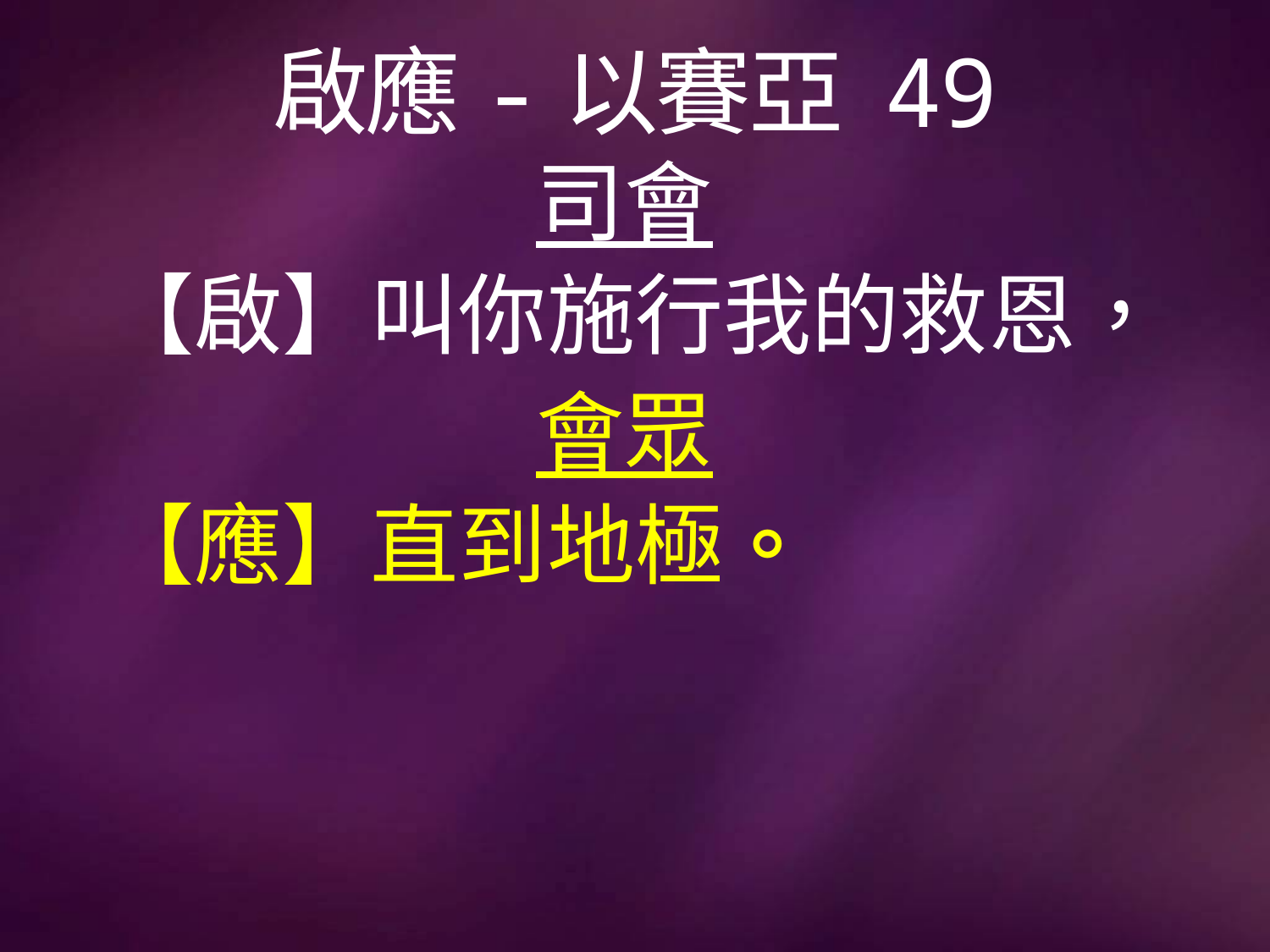

# 啟應-以賽亞 49
司會
【啟】叫你施行我的救恩，

會眾
【應】直到地極。